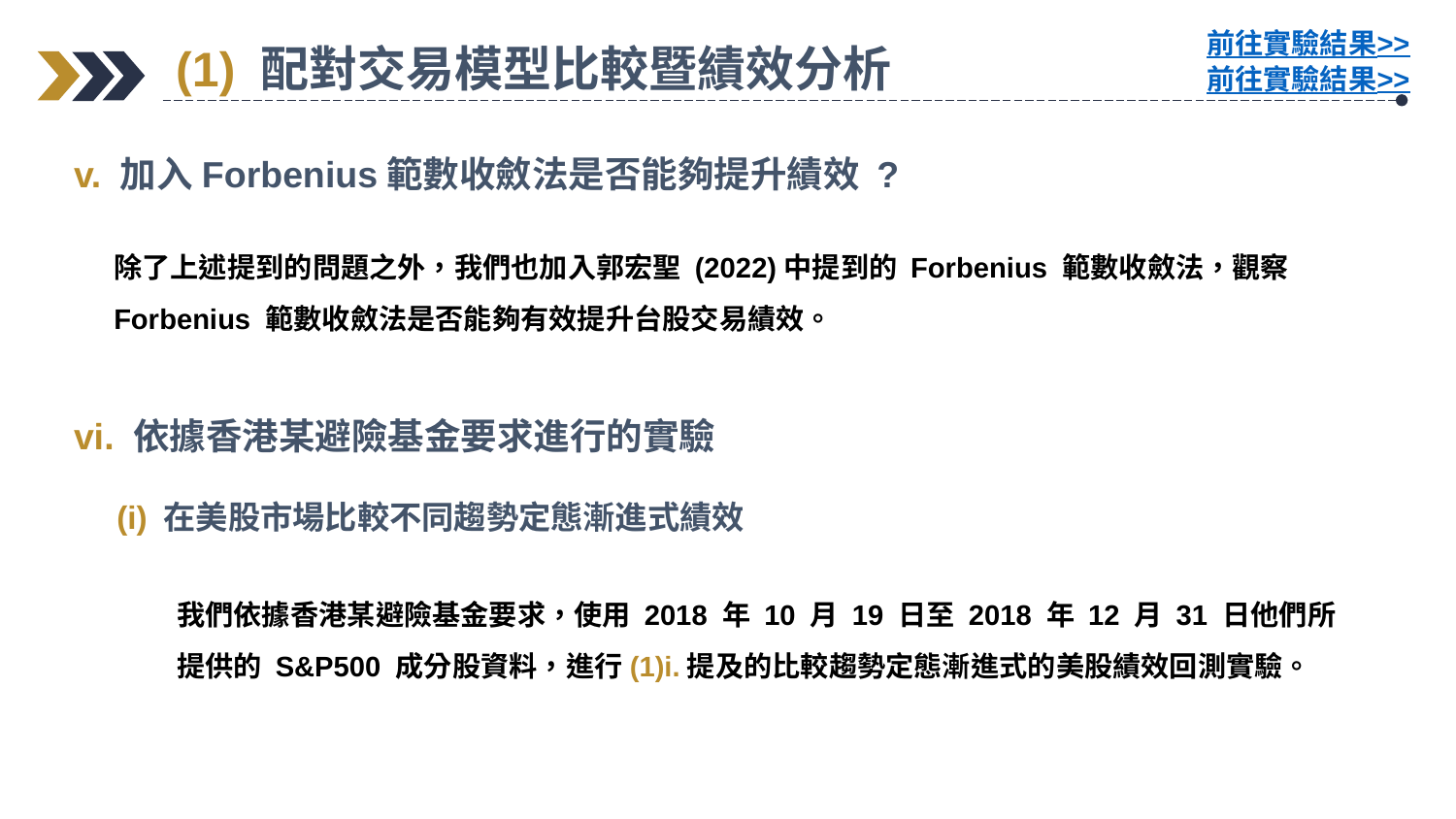

前往實驗結果>>
(1) 配對交易模型比較暨績效分析

前往實驗結果>>
v. 加入Forbenius範數收斂法是否能夠提升績效 ?
除了上述提到的問題之外，我們也加入郭宏聖 (2022)中提到的 Forbenius 範數收斂法，觀察
Forbenius 範數收斂法是否能夠有效提升台股交易績效。
vi. 依據香港某避險基金要求進行的實驗
(i) 在美股市場比較不同趨勢定態漸進式績效
我們依據香港某避險基金要求，使用 2018 年 10 月 19 日至 2018 年 12 月 31 日他們所提供的 S&P500 成分股資料，進行(1)i.提及的比較趨勢定態漸進式的美股績效回測實驗。